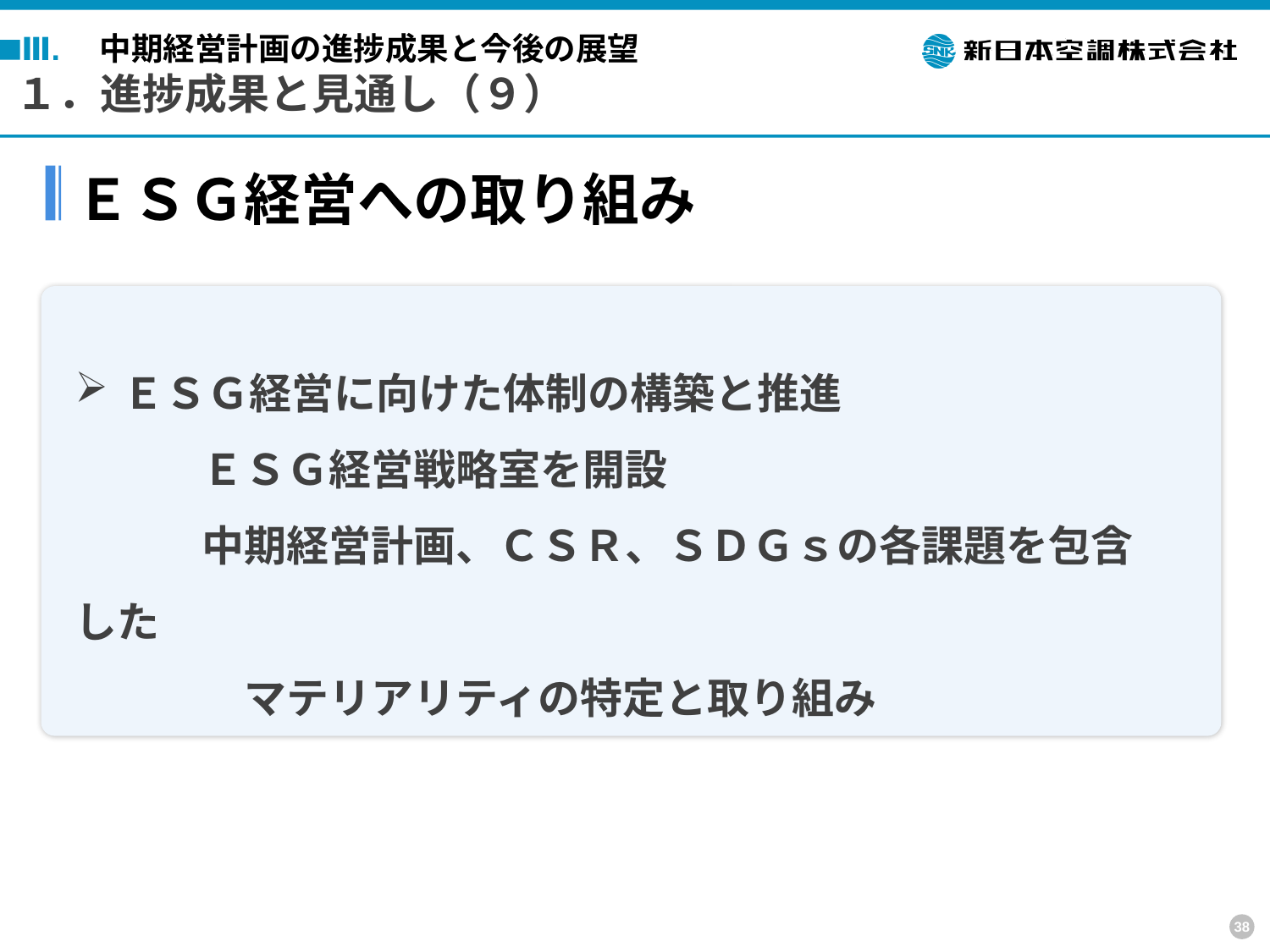

Ⅲ.　中期経営計画の進捗成果と今後の展望
１．進捗成果と見通し（９）
ＥＳＧ経営への取り組み

ＥＳＧ経営に向けた体制の構築と推進
　　　ＥＳＧ経営戦略室を開設
　　　中期経営計画、ＣＳＲ、ＳＤＧｓの各課題を包含した
　　　　マテリアリティの特定と取り組み